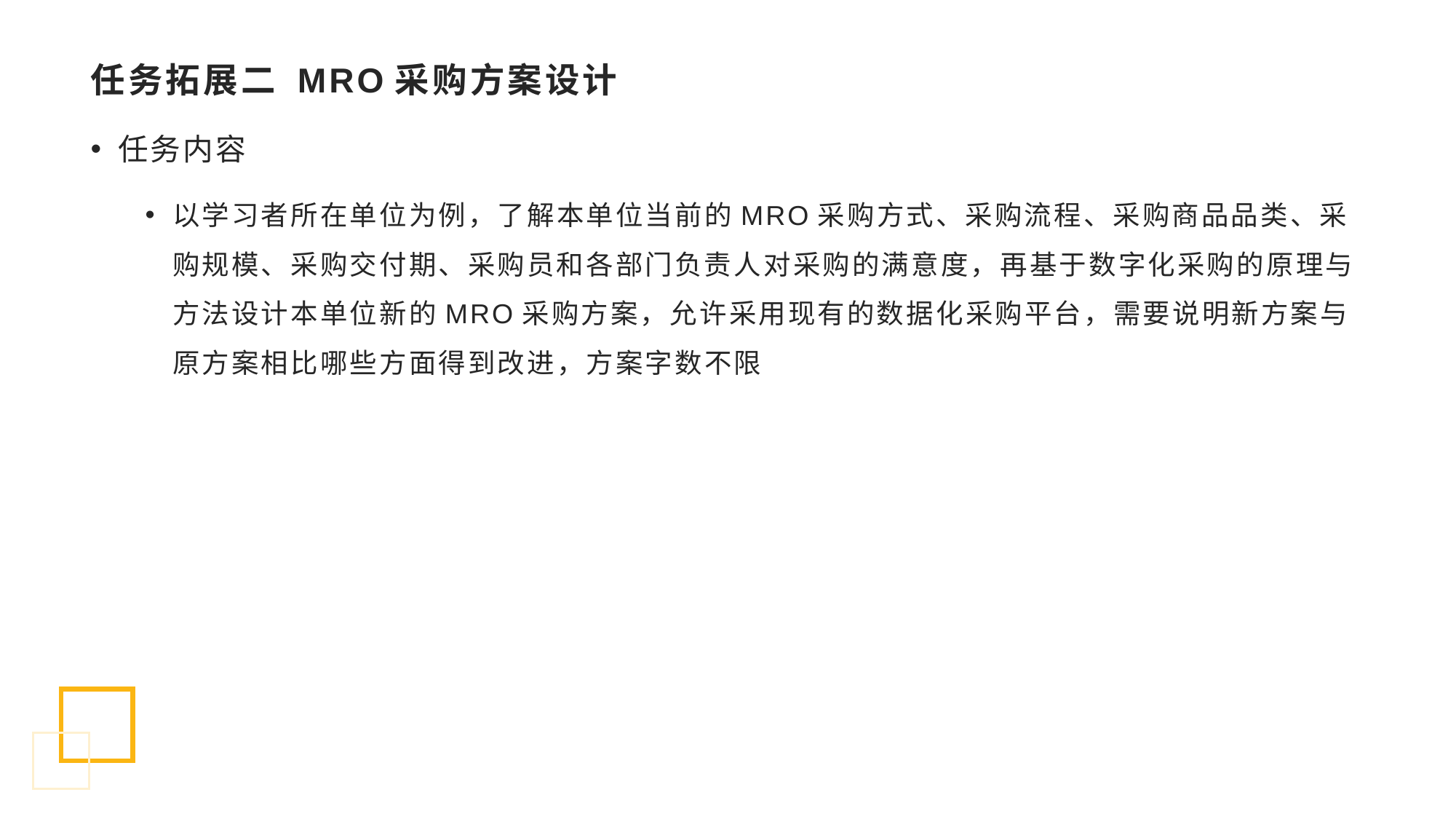

# 任务拓展二 MRO采购方案设计
任务内容
以学习者所在单位为例，了解本单位当前的MRO采购方式、采购流程、采购商品品类、采购规模、采购交付期、采购员和各部门负责人对采购的满意度，再基于数字化采购的原理与方法设计本单位新的MRO采购方案，允许采用现有的数据化采购平台，需要说明新方案与原方案相比哪些方面得到改进，方案字数不限